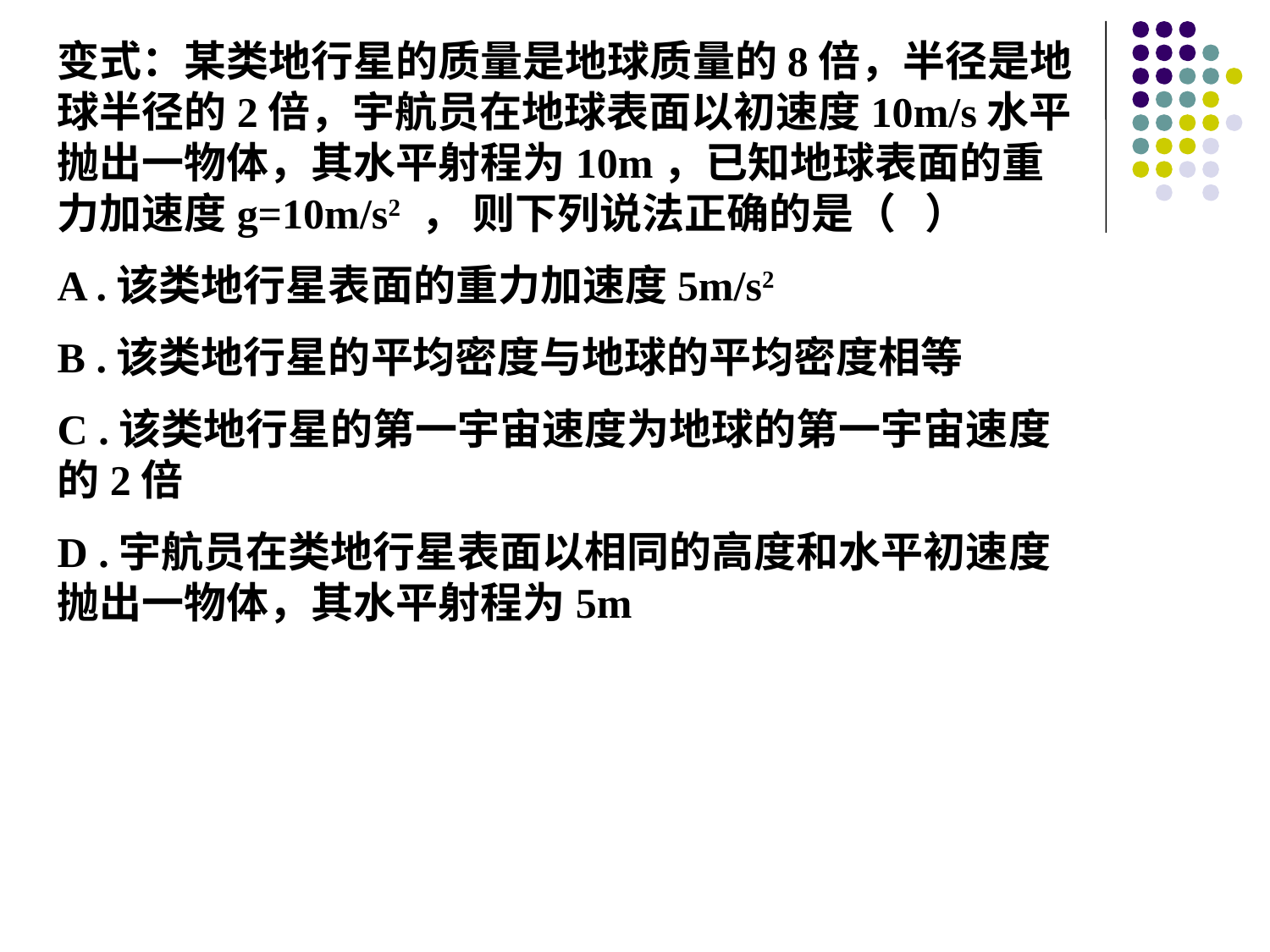

变式：某类地行星的质量是地球质量的8倍，半径是地球半径的2倍，宇航员在地球表面以初速度10m/s水平抛出一物体，其水平射程为10m，已知地球表面的重力加速度g=10m/s2 ， 则下列说法正确的是（   ）
A .该类地行星表面的重力加速度5m/s2
B .该类地行星的平均密度与地球的平均密度相等
C .该类地行星的第一宇宙速度为地球的第一宇宙速度的2倍
D .宇航员在类地行星表面以相同的高度和水平初速度抛出一物体，其水平射程为5m